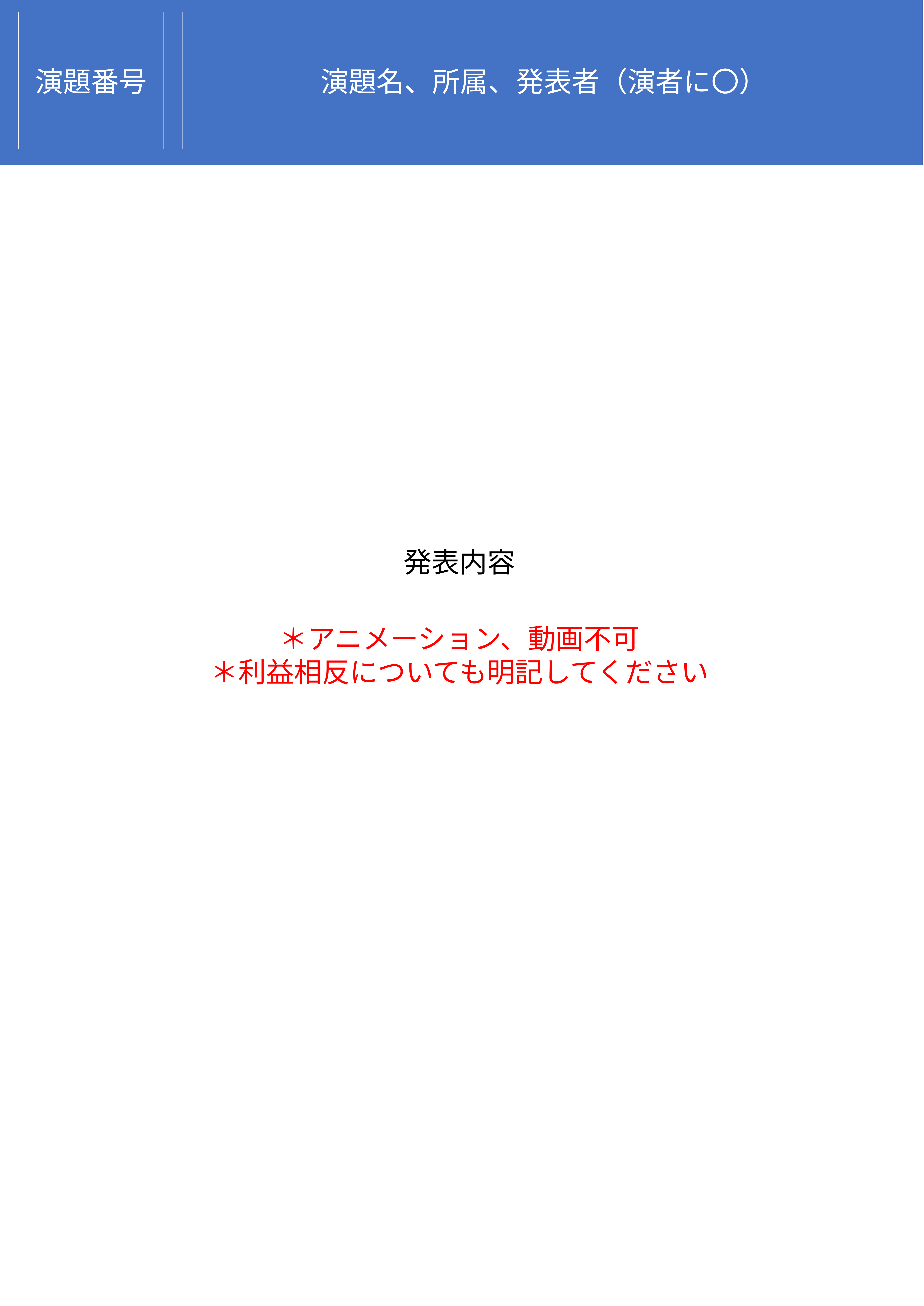

演題番号
演題名、所属、発表者（演者に〇）
発表内容
＊アニメーション、動画不可
＊利益相反についても明記してください